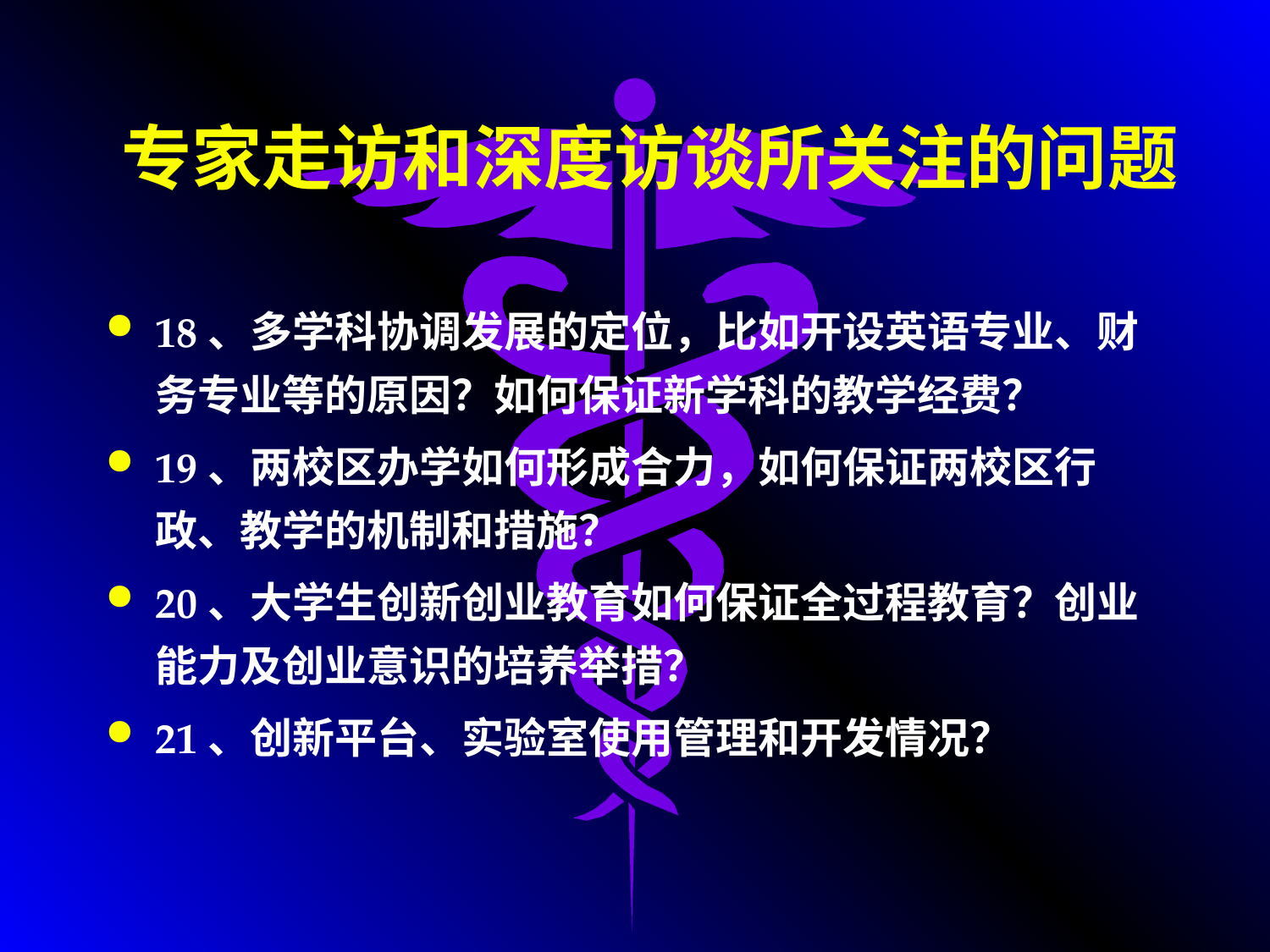

# 专家走访和深度访谈所关注的问题
18、多学科协调发展的定位，比如开设英语专业、财务专业等的原因？如何保证新学科的教学经费？
19、两校区办学如何形成合力，如何保证两校区行政、教学的机制和措施？
20、大学生创新创业教育如何保证全过程教育？创业能力及创业意识的培养举措？
21、创新平台、实验室使用管理和开发情况？